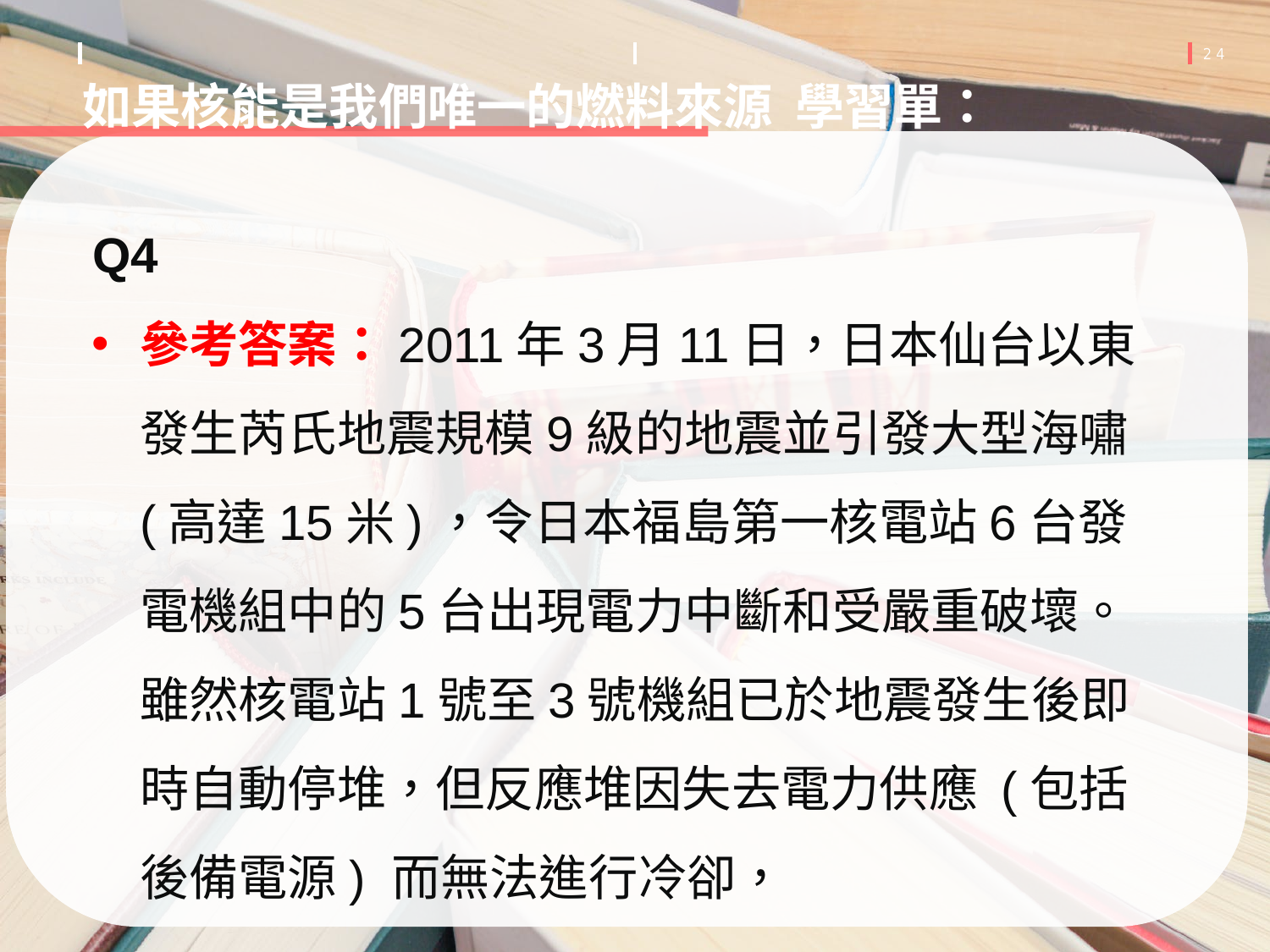

如果核能是我們唯一的燃料來源  學習單：

Q4
參考答案：2011年3月11日，日本仙台以東發生芮氏地震規模9級的地震並引發大型海嘯 (高達15米)，令日本福島第一核電站6台發電機組中的5台出現電力中斷和受嚴重破壞。雖然核電站1號至3號機組已於地震發生後即時自動停堆，但反應堆因失去電力供應 (包括後備電源) 而無法進行冷卻，